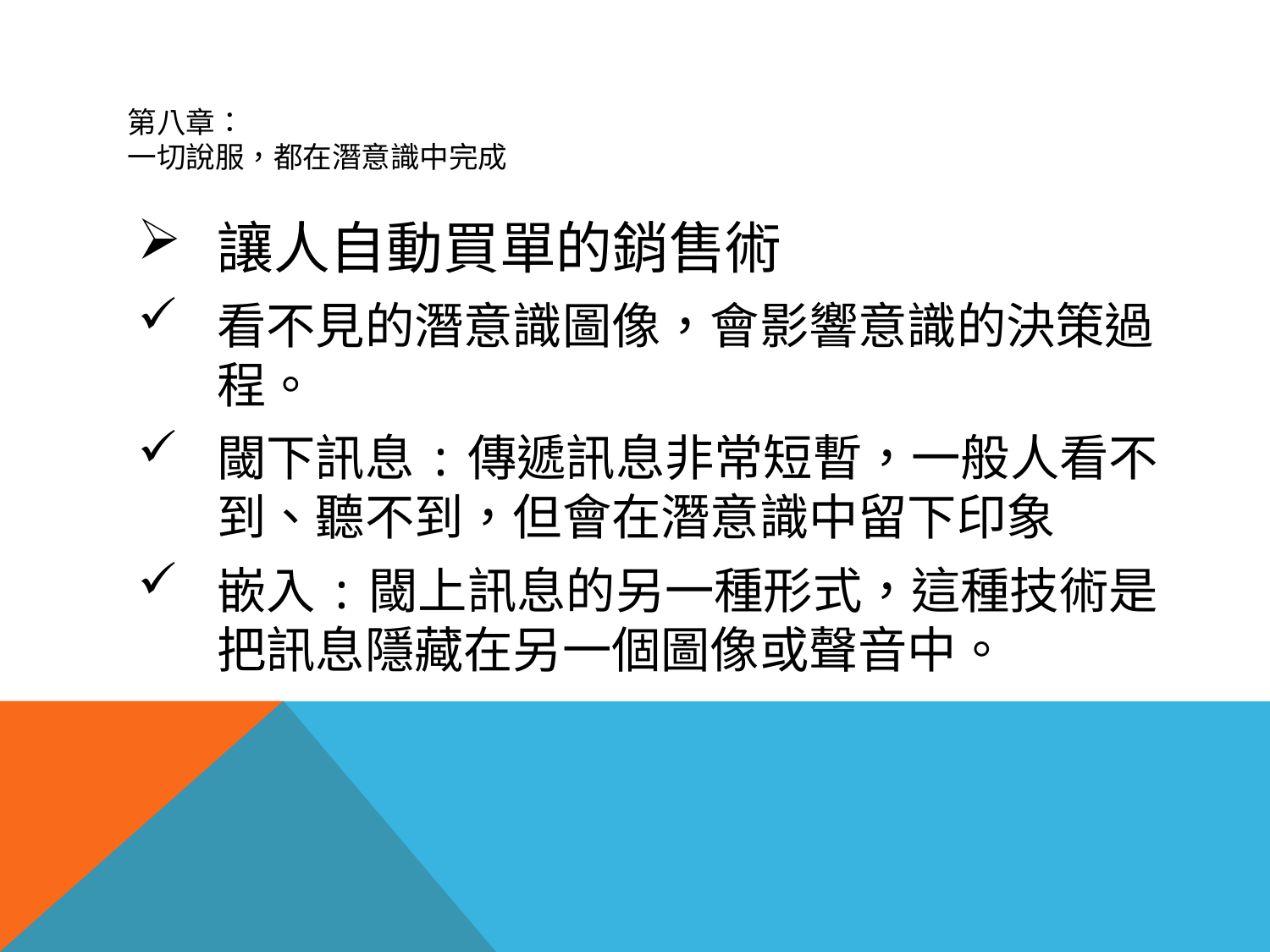

# 第八章： 一切說服，都在潛意識中完成
讓人自動買單的銷售術
看不見的潛意識圖像，會影響意識的決策過程。
閾下訊息:傳遞訊息非常短暫，一般人看不到、聽不到，但會在潛意識中留下印象
嵌入:閾上訊息的另一種形式，這種技術是把訊息隱藏在另一個圖像或聲音中。